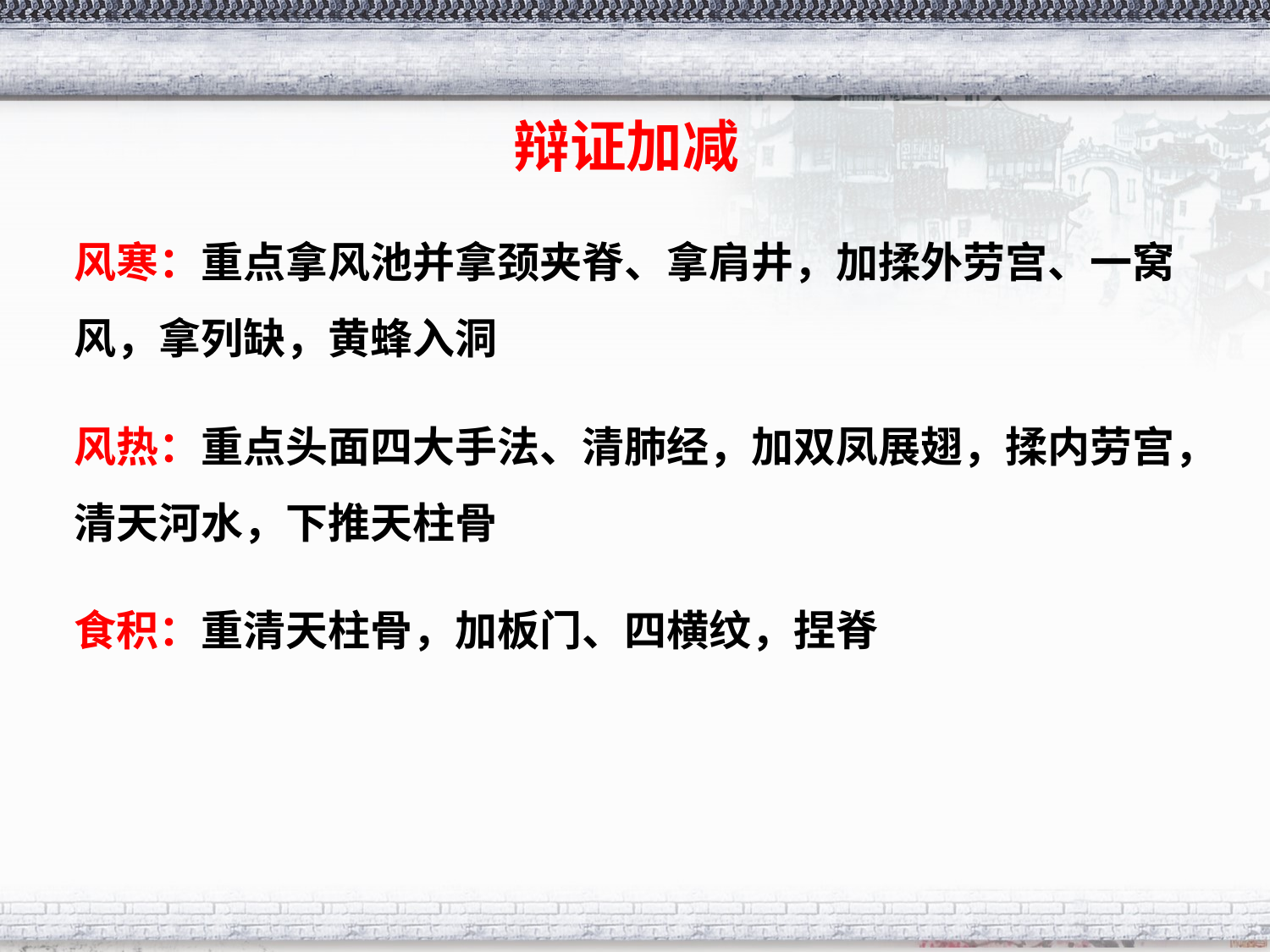

# 辩证加减
风寒：重点拿风池并拿颈夹脊、拿肩井，加揉外劳宫、一窝风，拿列缺，黄蜂入洞
风热：重点头面四大手法、清肺经，加双凤展翅，揉内劳宫，清天河水，下推天柱骨
食积：重清天柱骨，加板门、四横纹，捏脊